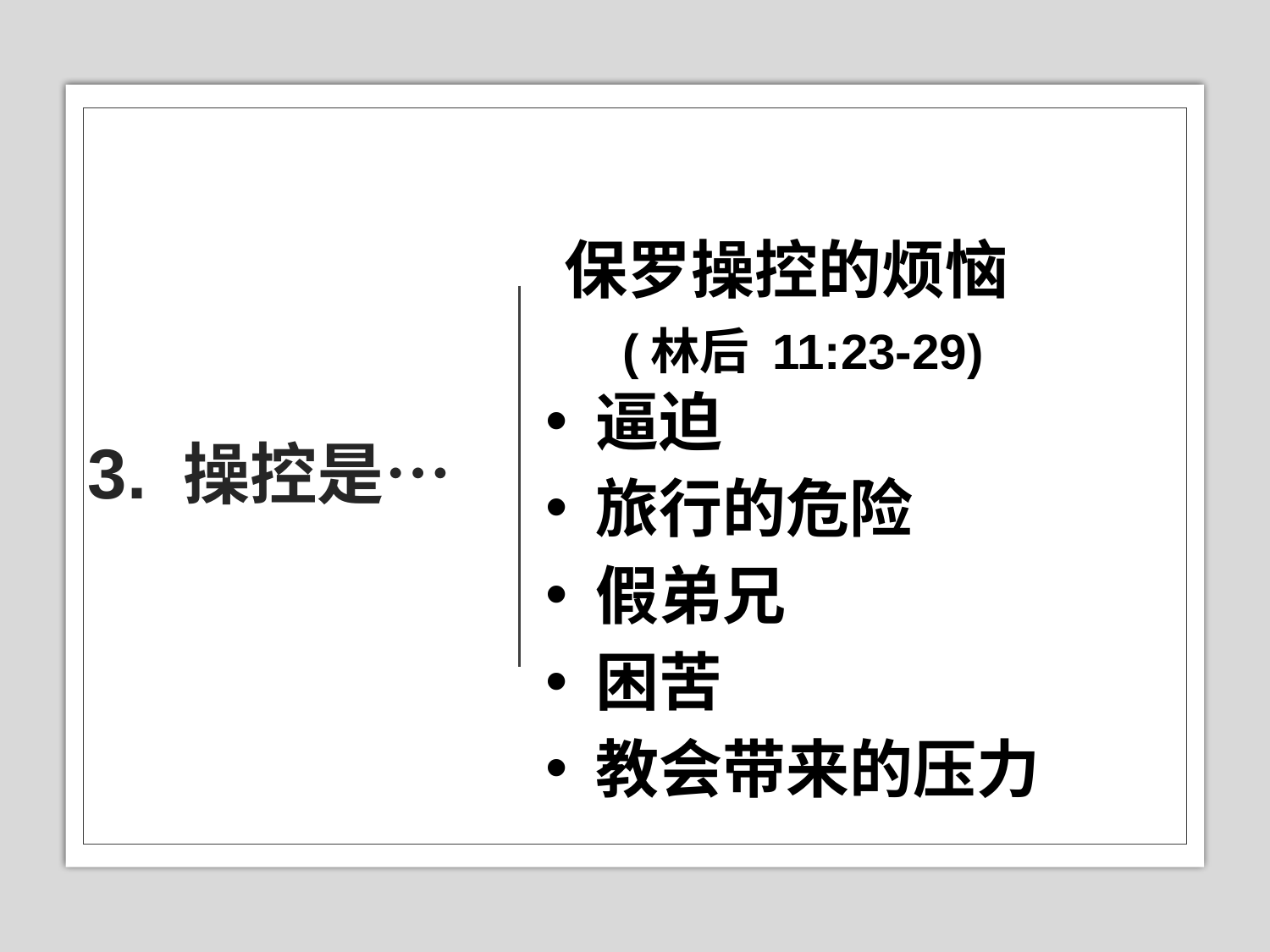

# 3. 操控是…
保罗操控的烦恼                 (林后 11:23-29)
逼迫
旅行的危险
假弟兄
困苦
教会带来的压力